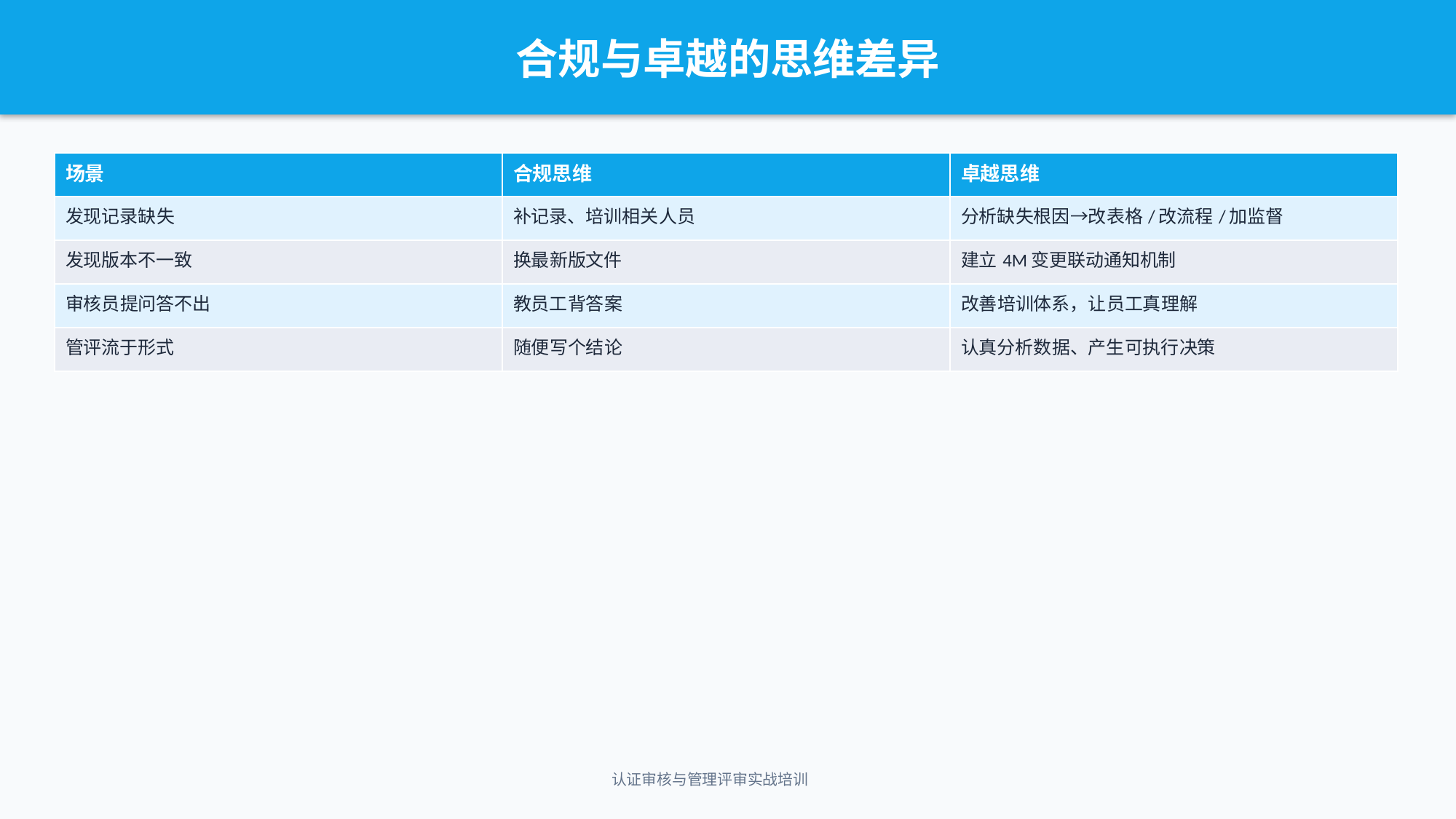

合规与卓越的思维差异
| 场景 | 合规思维 | 卓越思维 |
| --- | --- | --- |
| 发现记录缺失 | 补记录、培训相关人员 | 分析缺失根因→改表格/改流程/加监督 |
| 发现版本不一致 | 换最新版文件 | 建立4M变更联动通知机制 |
| 审核员提问答不出 | 教员工背答案 | 改善培训体系，让员工真理解 |
| 管评流于形式 | 随便写个结论 | 认真分析数据、产生可执行决策 |
认证审核与管理评审实战培训